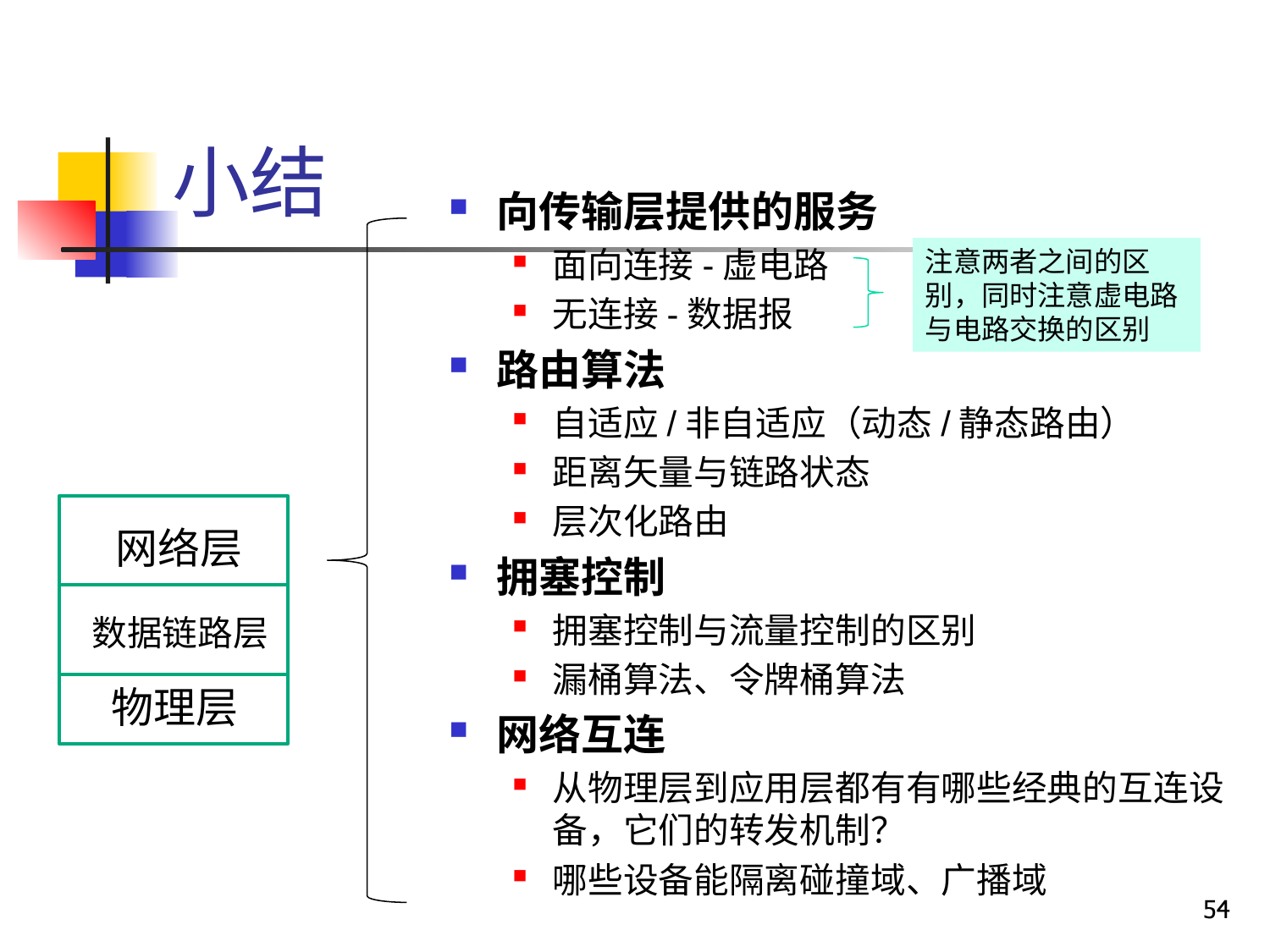

# 小结
向传输层提供的服务
面向连接-虚电路
无连接-数据报
路由算法
自适应/非自适应（动态/静态路由）
距离矢量与链路状态
层次化路由
拥塞控制
拥塞控制与流量控制的区别
漏桶算法、令牌桶算法
网络互连
从物理层到应用层都有有哪些经典的互连设备，它们的转发机制？
哪些设备能隔离碰撞域、广播域

注意两者之间的区别，同时注意虚电路与电路交换的区别

网络层

数据链路层

物理层
54